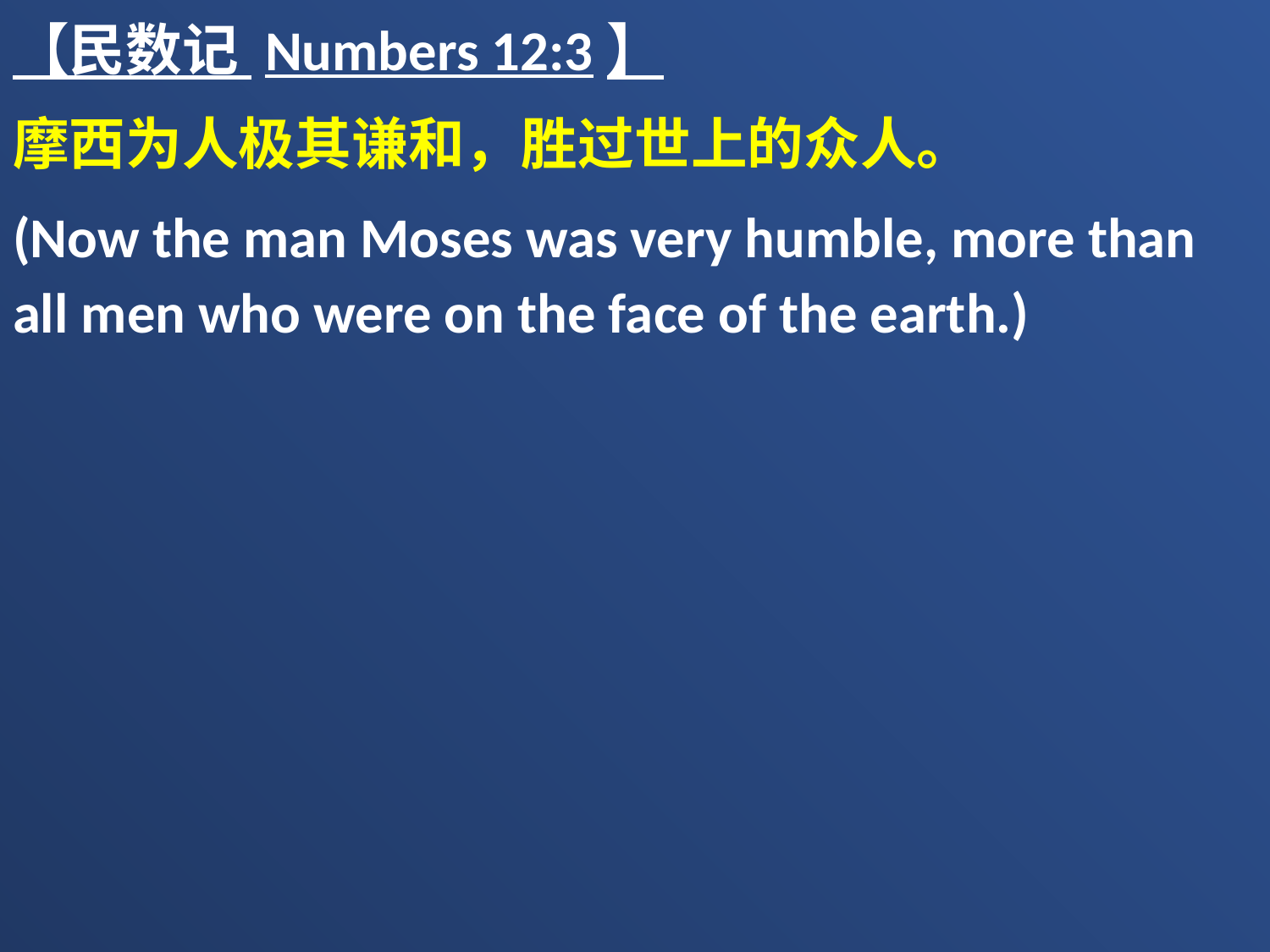

【民数记 Numbers 12:3】
摩西为人极其谦和，胜过世上的众人。
(Now the man Moses was very humble, more than all men who were on the face of the earth.)